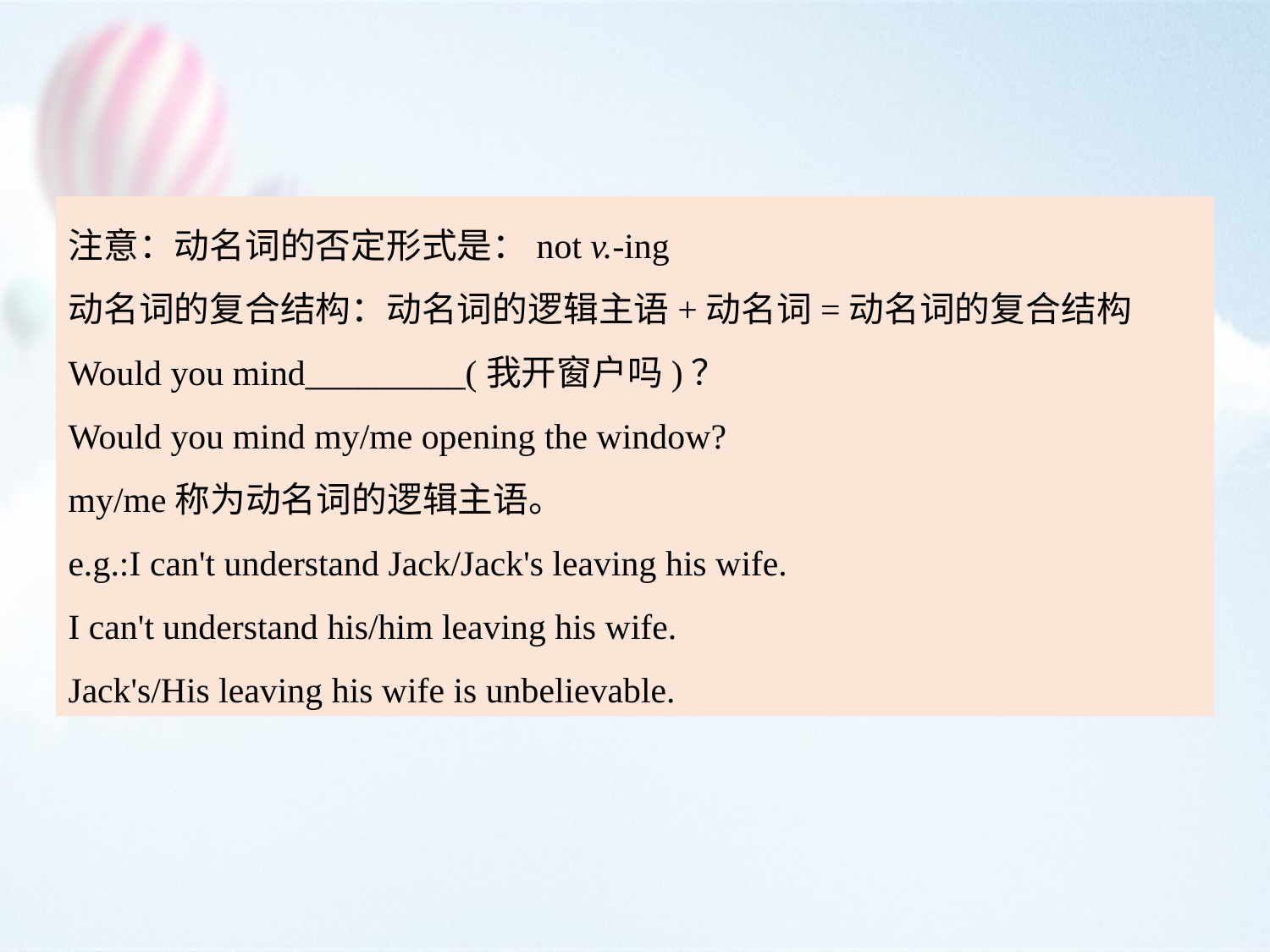

注意：动名词的否定形式是：not v.-ing
动名词的复合结构：动名词的逻辑主语+动名词=动名词的复合结构
Would you mind_________(我开窗户吗)？
Would you mind my/me opening the window?
my/me称为动名词的逻辑主语。
e.g.:I can't understand Jack/Jack's leaving his wife.
I can't understand his/him leaving his wife.
Jack's/His leaving his wife is unbelievable.